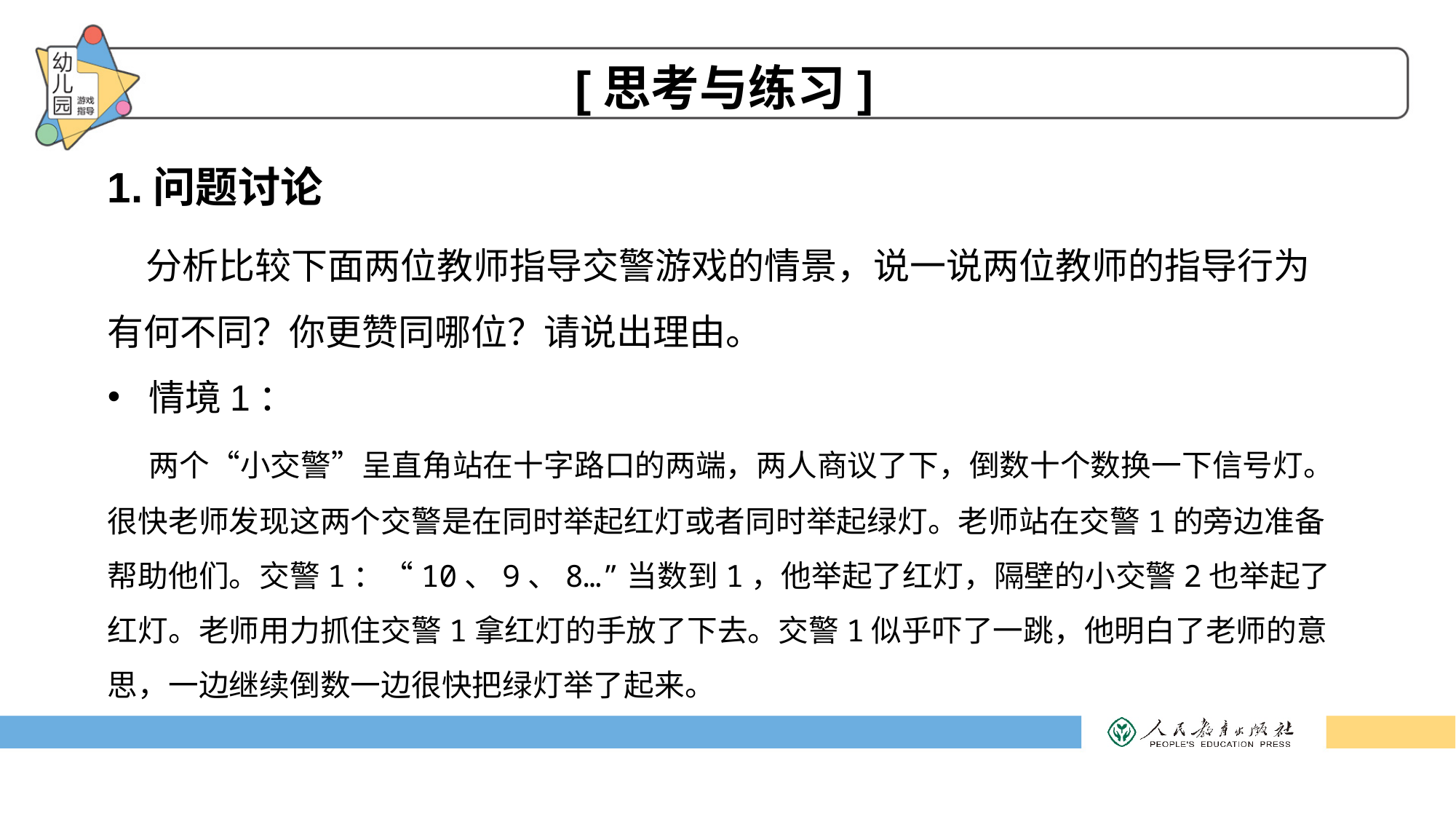

# [思考与练习]
1.问题讨论
   分析比较下面两位教师指导交警游戏的情景，说一说两位教师的指导行为有何不同？你更赞同哪位？请说出理由。
情境1：
    两个“小交警”呈直角站在十字路口的两端，两人商议了下，倒数十个数换一下信号灯。很快老师发现这两个交警是在同时举起红灯或者同时举起绿灯。老师站在交警1的旁边准备帮助他们。交警1：“10、9、8…”当数到1，他举起了红灯，隔壁的小交警2也举起了红灯。老师用力抓住交警1拿红灯的手放了下去。交警1似乎吓了一跳，他明白了老师的意思，一边继续倒数一边很快把绿灯举了起来。